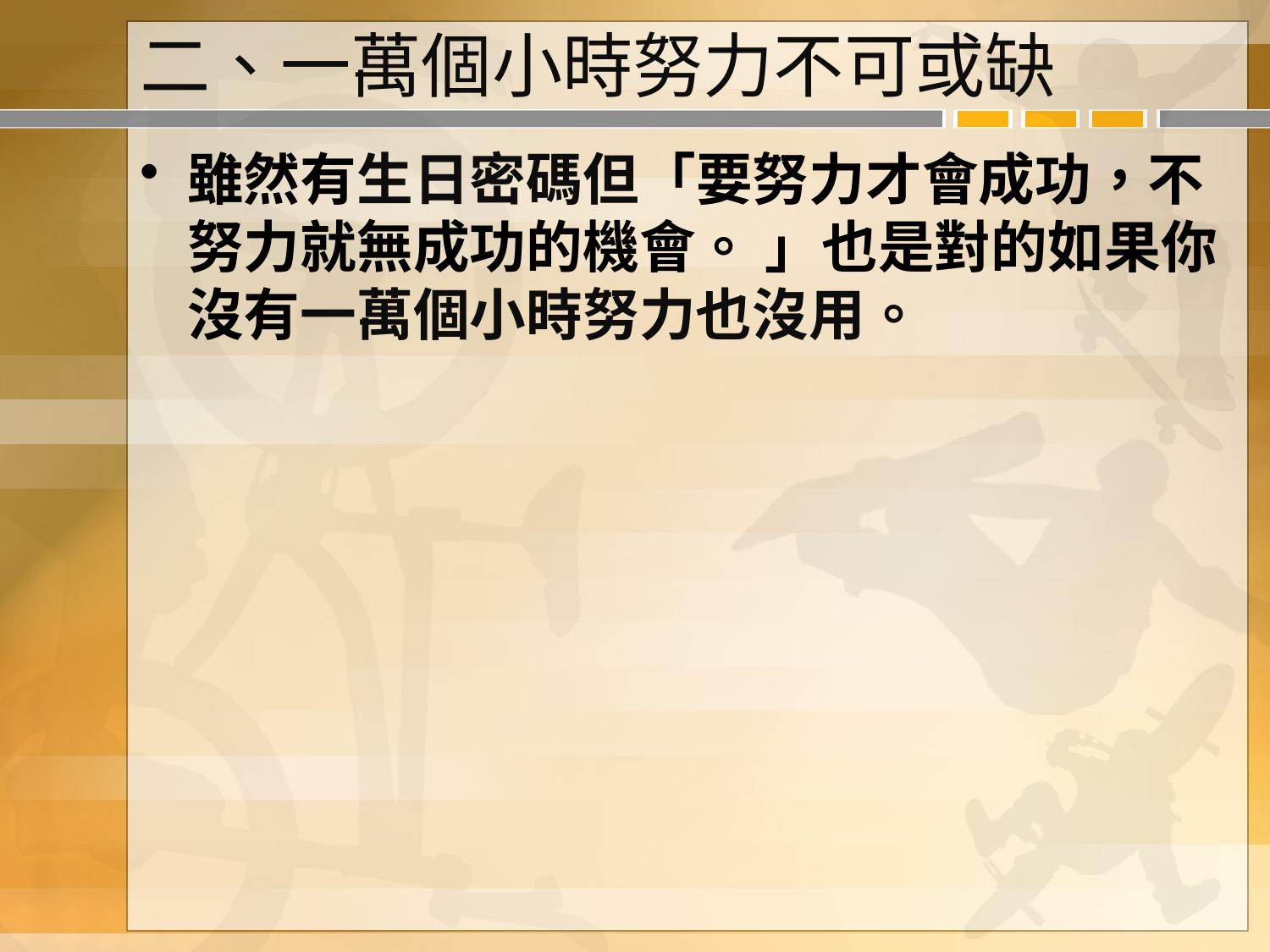

# 二、一萬個小時努力不可或缺
雖然有生日密碼但「要努力才會成功，不努力就無成功的機會。 」也是對的如果你沒有一萬個小時努力也沒用。